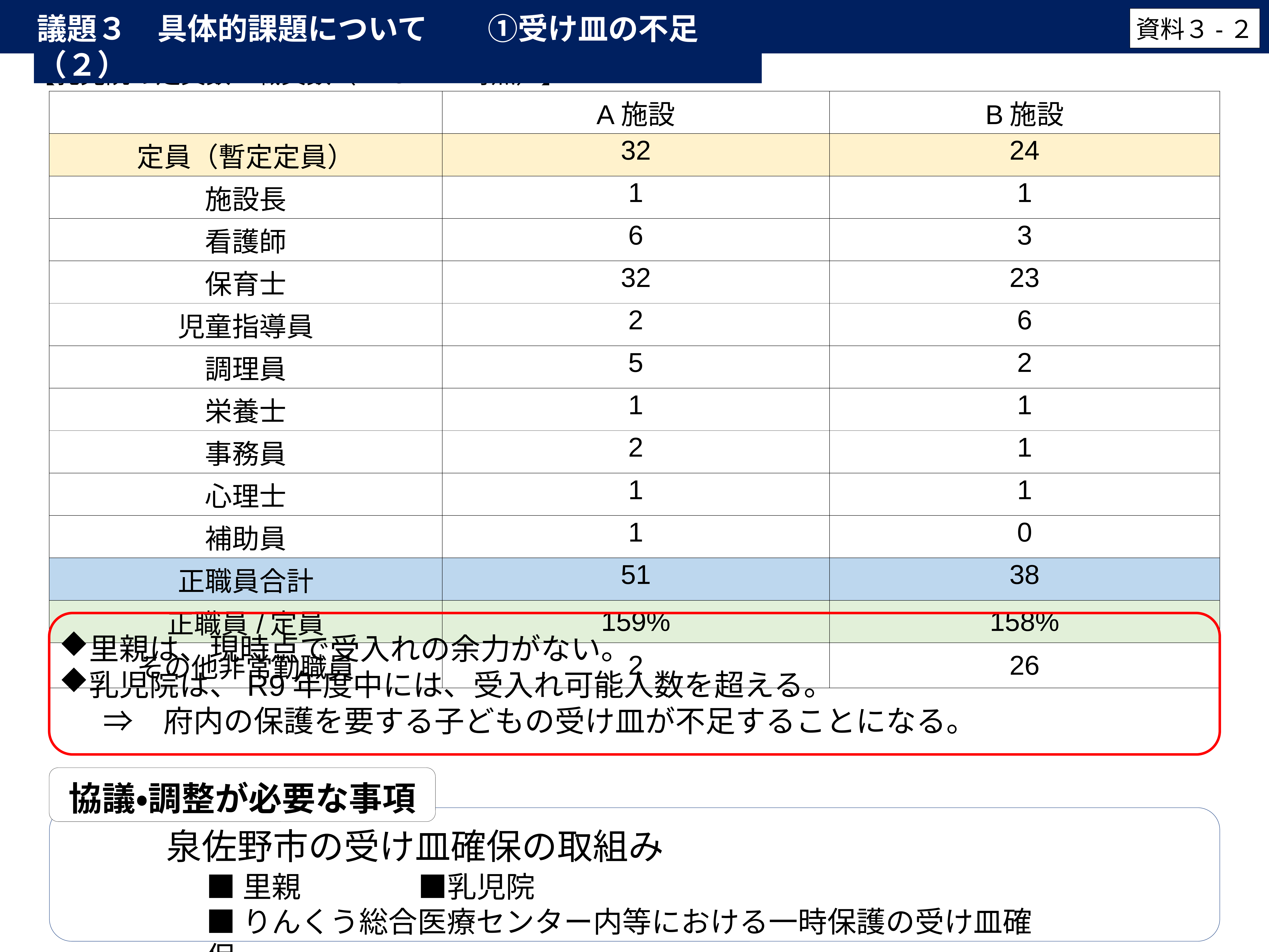

議題３　具体的課題について　　①受け皿の不足（２）
資料３-２
【乳児院の定員数・職員数（R８.4.1時点）】
|  | A施設 | B施設 |
| --- | --- | --- |
| 定員（暫定定員） | 32 | 24 |
| 施設長 | 1 | 1 |
| 看護師 | 6 | 3 |
| 保育士 | 32 | 23 |
| 児童指導員 | 2 | 6 |
| 調理員 | 5 | 2 |
| 栄養士 | 1 | 1 |
| 事務員 | 2 | 1 |
| 心理士 | 1 | 1 |
| 補助員 | 1 | 0 |
| 正職員合計 | 51 | 38 |
| 正職員/定員 | 159% | 158% |
| その他非常勤職員 | 2 | 26 |
里親は、現時点で受入れの余力がない。
乳児院は、R9年度中には、受入れ可能人数を超える。
 　⇒　府内の保護を要する子どもの受け皿が不足することになる。
協議・調整が必要な事項

泉佐野市の受け皿確保の取組み
■里親　　　　■乳児院
■りんくう総合医療センター内等における一時保護の受け皿確保